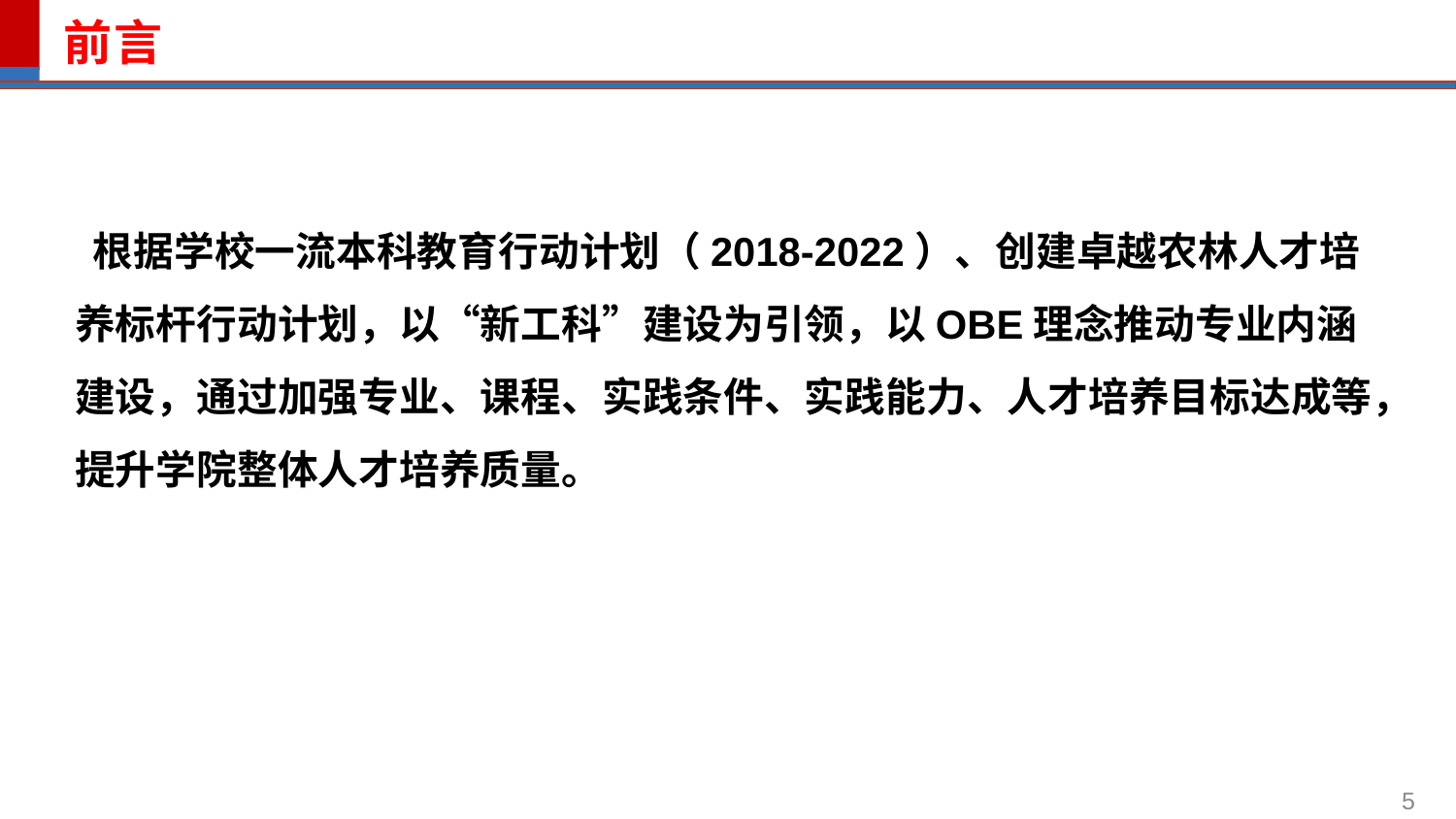

# 前言

      根据学校一流本科教育行动计划（2018-2022）、创建卓越农林人才培养标杆行动计划，以“新工科”建设为引领，以OBE理念推动专业内涵建设，通过加强专业、课程、实践条件、实践能力、人才培养目标达成等，提升学院整体人才培养质量。
5